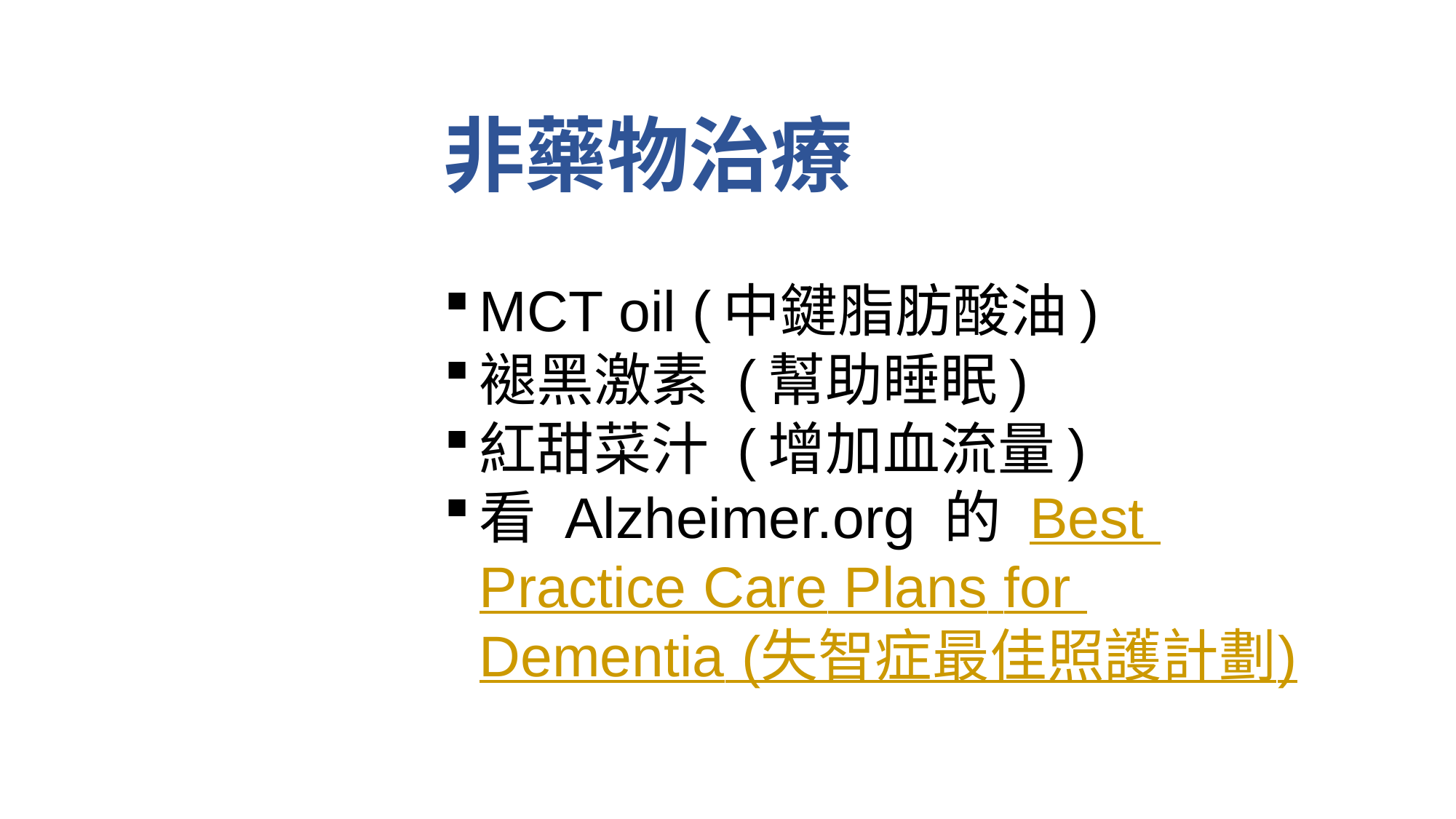

# 非藥物治療
MCT oil (中鍵脂肪酸油)
褪黑激素 (幫助睡眠)
紅甜菜汁 (增加血流量)
看 Alzheimer.org 的 Best Practice Care Plans for Dementia (失智症最佳照護計劃)